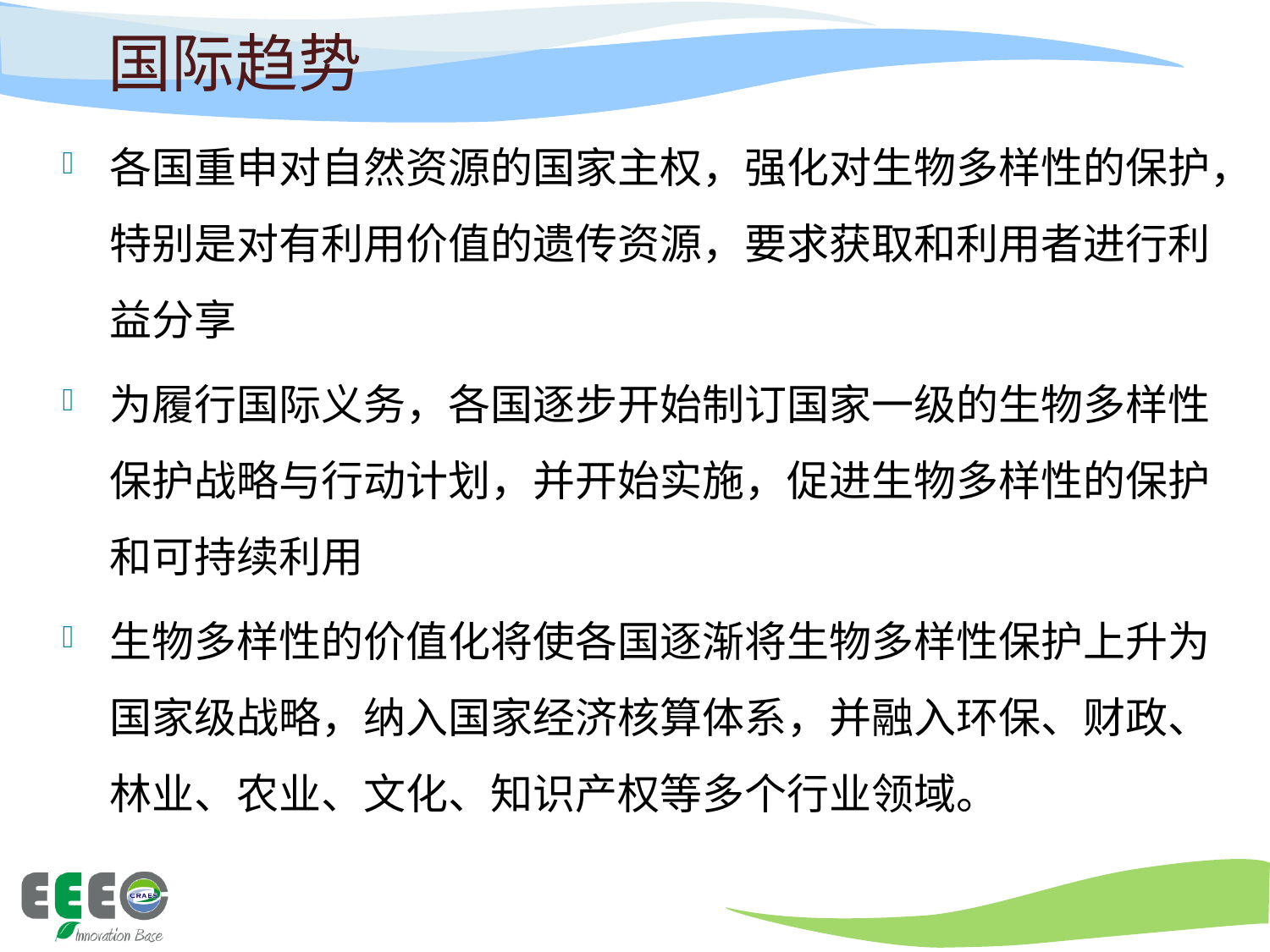

# 国际趋势
各国重申对自然资源的国家主权，强化对生物多样性的保护，特别是对有利用价值的遗传资源，要求获取和利用者进行利益分享
为履行国际义务，各国逐步开始制订国家一级的生物多样性保护战略与行动计划，并开始实施，促进生物多样性的保护和可持续利用
生物多样性的价值化将使各国逐渐将生物多样性保护上升为国家级战略，纳入国家经济核算体系，并融入环保、财政、林业、农业、文化、知识产权等多个行业领域。